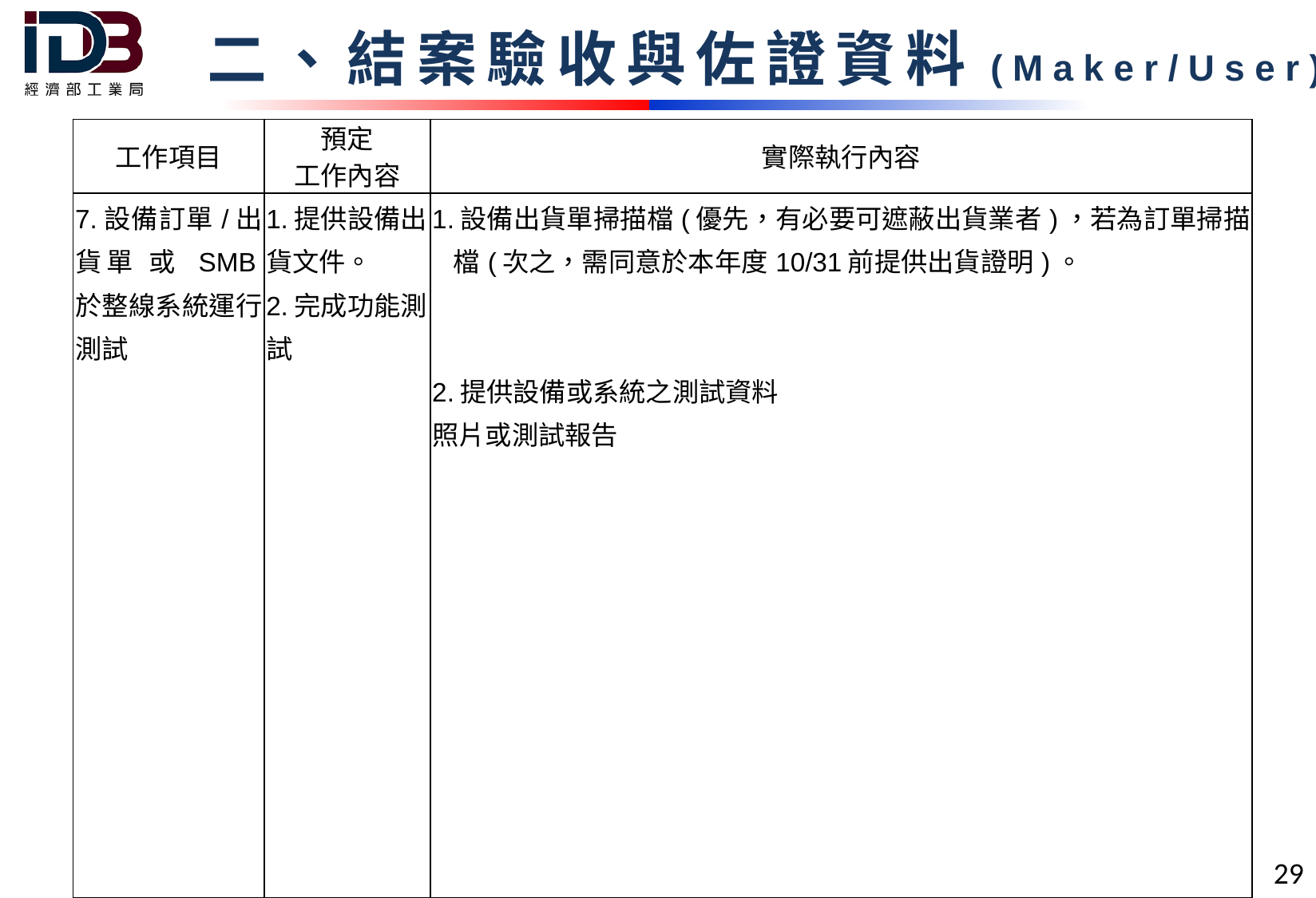

二、結案驗收與佐證資料(Maker/User)

| 工作項目 | 預定 工作內容 | 實際執行內容 |
| --- | --- | --- |
| 7.設備訂單/出貨單 或 SMB於整線系統運行測試 | 1.提供設備出貨文件。 2.完成功能測試 | 1.設備出貨單掃描檔(優先，有必要可遮蔽出貨業者)，若為訂單掃描檔(次之，需同意於本年度10/31前提供出貨證明)。 2.提供設備或系統之測試資料 照片或測試報告 |